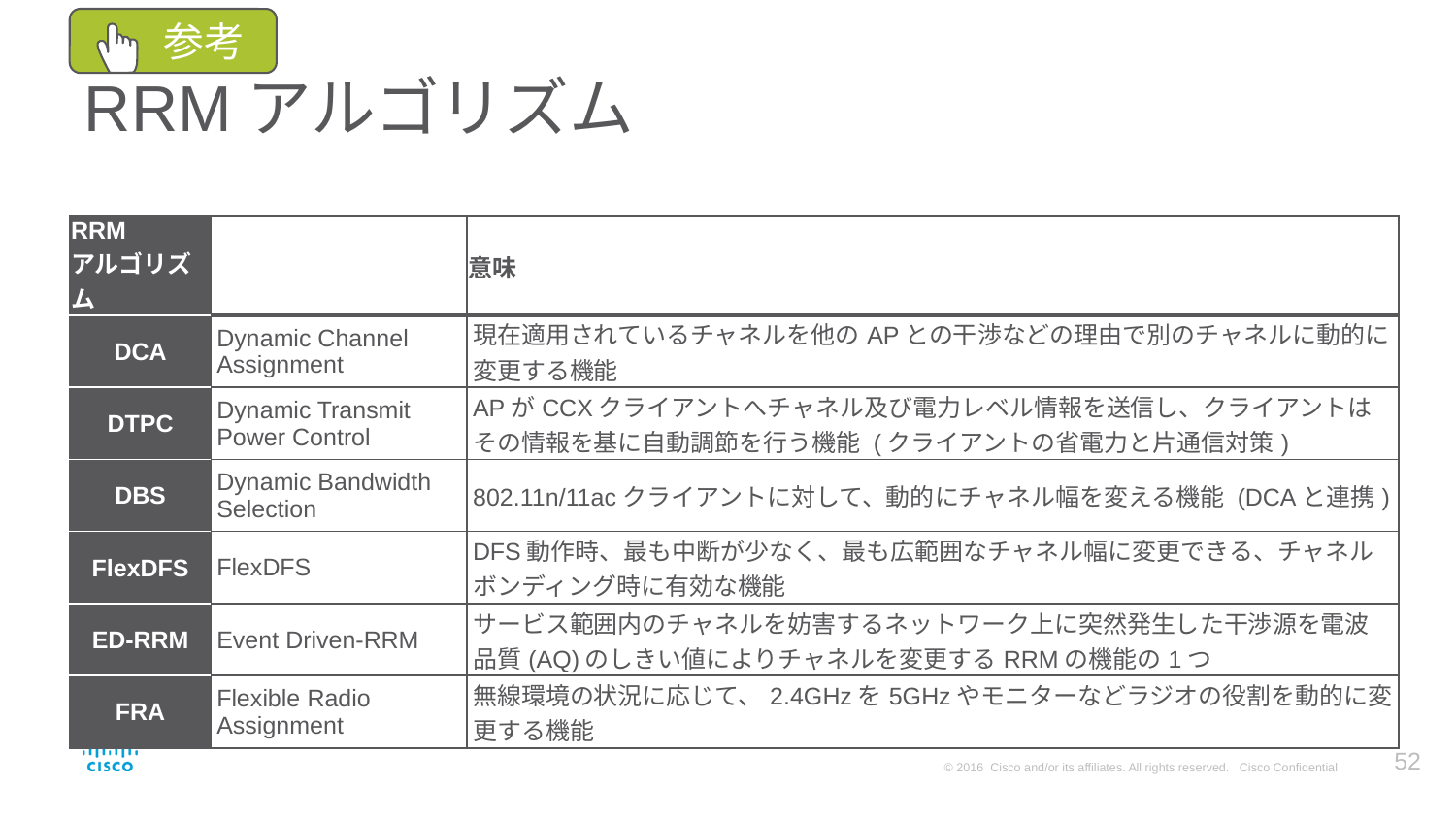

参考

# RRMアルゴリズム
| RRM アルゴリズム |  | 意味 |
| --- | --- | --- |
| DCA | Dynamic Channel Assignment | 現在適用されているチャネルを他のAPとの干渉などの理由で別のチャネルに動的に変更する機能 |
| DTPC | Dynamic Transmit Power Control | APがCCXクライアントへチャネル及び電力レベル情報を送信し、クライアントはその情報を基に自動調節を行う機能 (クライアントの省電力と片通信対策) |
| DBS | Dynamic Bandwidth Selection | 802.11n/11acクライアントに対して、動的にチャネル幅を変える機能 (DCAと連携) |
| FlexDFS | FlexDFS | DFS動作時、最も中断が少なく、最も広範囲なチャネル幅に変更できる、チャネルボンディング時に有効な機能 |
| ED-RRM | Event Driven-RRM | サービス範囲内のチャネルを妨害するネットワーク上に突然発生した干渉源を電波品質(AQ)のしきい値によりチャネルを変更するRRMの機能の1つ |
| FRA | Flexible Radio Assignment | 無線環境の状況に応じて、2.4GHzを5GHzやモニターなどラジオの役割を動的に変更する機能 |